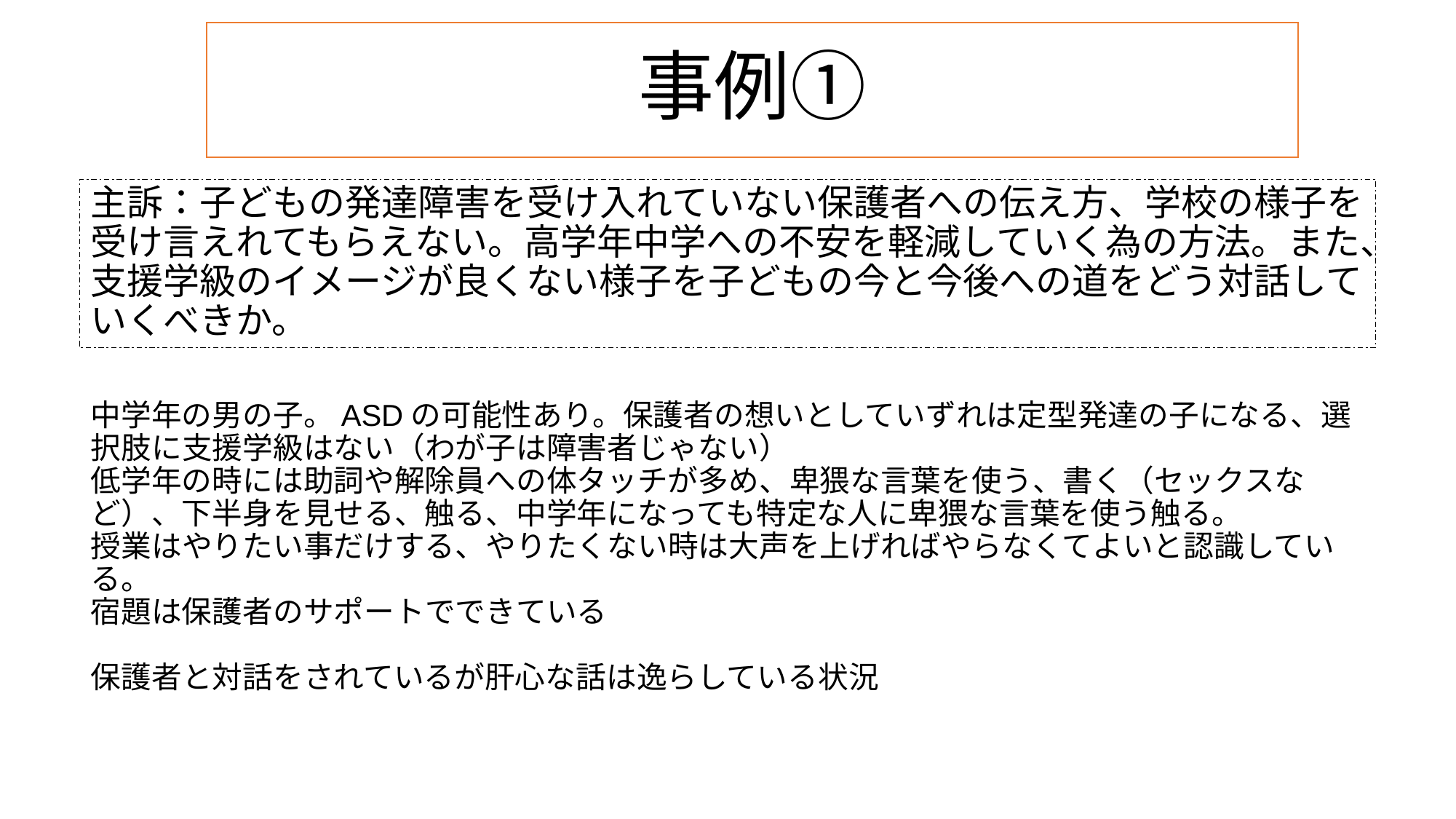

事例①
# 主訴：子どもの発達障害を受け入れていない保護者への伝え方、学校の様子を受け言えれてもらえない。高学年中学への不安を軽減していく為の方法。また、支援学級のイメージが良くない様子を子どもの今と今後への道をどう対話していくべきか。
中学年の男の子。ASDの可能性あり。保護者の想いとしていずれは定型発達の子になる、選択肢に支援学級はない（わが子は障害者じゃない）
低学年の時には助詞や解除員への体タッチが多め、卑猥な言葉を使う、書く（セックスなど）、下半身を見せる、触る、中学年になっても特定な人に卑猥な言葉を使う触る。
授業はやりたい事だけする、やりたくない時は大声を上げればやらなくてよいと認識している。
宿題は保護者のサポートでできている

保護者と対話をされているが肝心な話は逸らしている状況